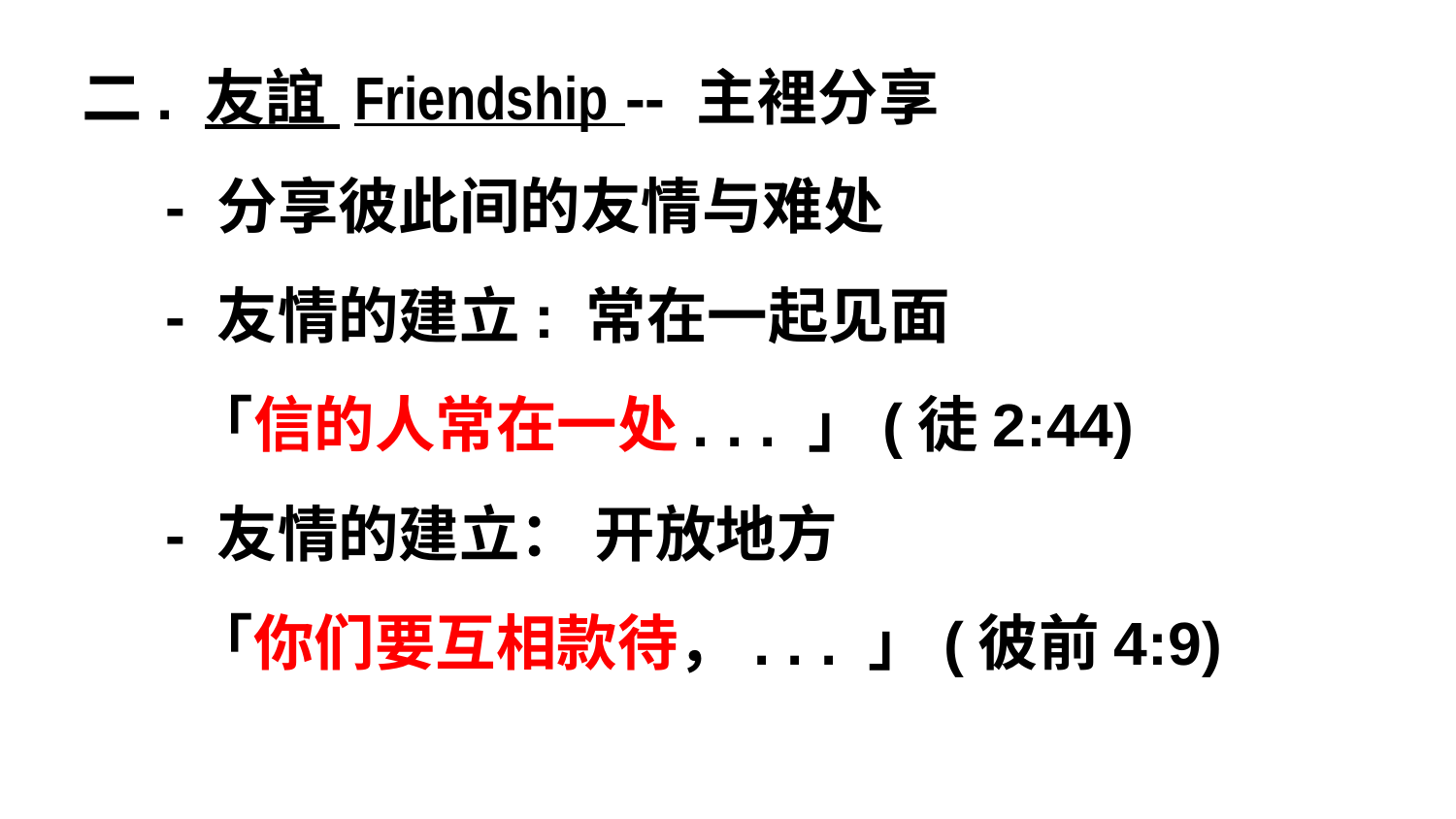

二. 友誼 Friendship -- 主裡分享
     - 分享彼此间的友情与难处
     - 友情的建立: 常在一起见面
       「信的人常在一处. . . 」(徒2:44)
     - 友情的建立： 开放地方
       「你们要互相款待，. . . 」(彼前4:9)